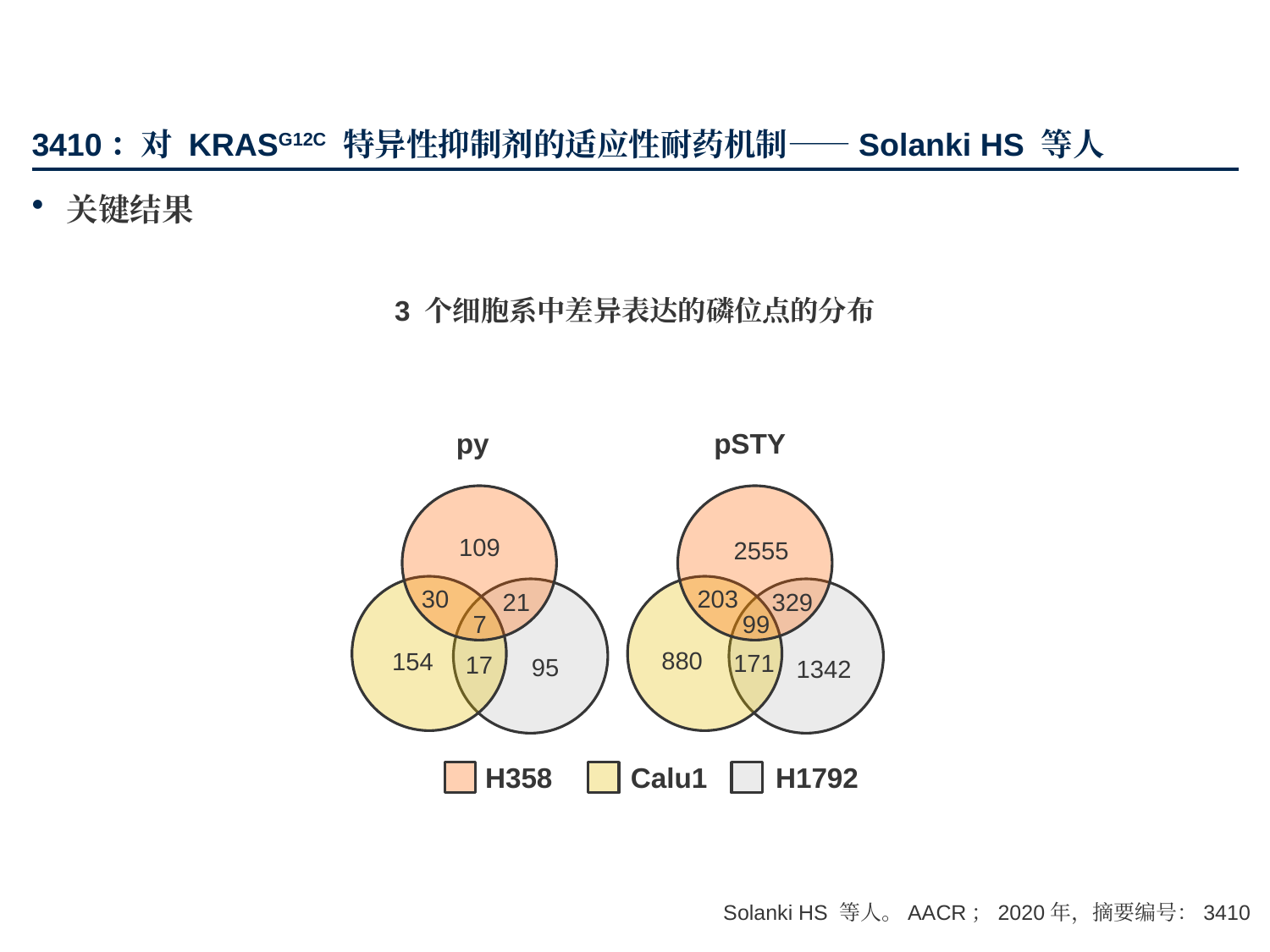

# 3410：对 KRASG12C 特异性抑制剂的适应性耐药机制——Solanki HS 等人
关键结果

3 个细胞系中差异表达的磷位点的分布
py
pSTY

109

30

21
7
154
17
95

2555

203

329
99
880
171
1342
H358
Calu1
H1792

Solanki HS 等人。AACR；2020年，摘要编号：3410